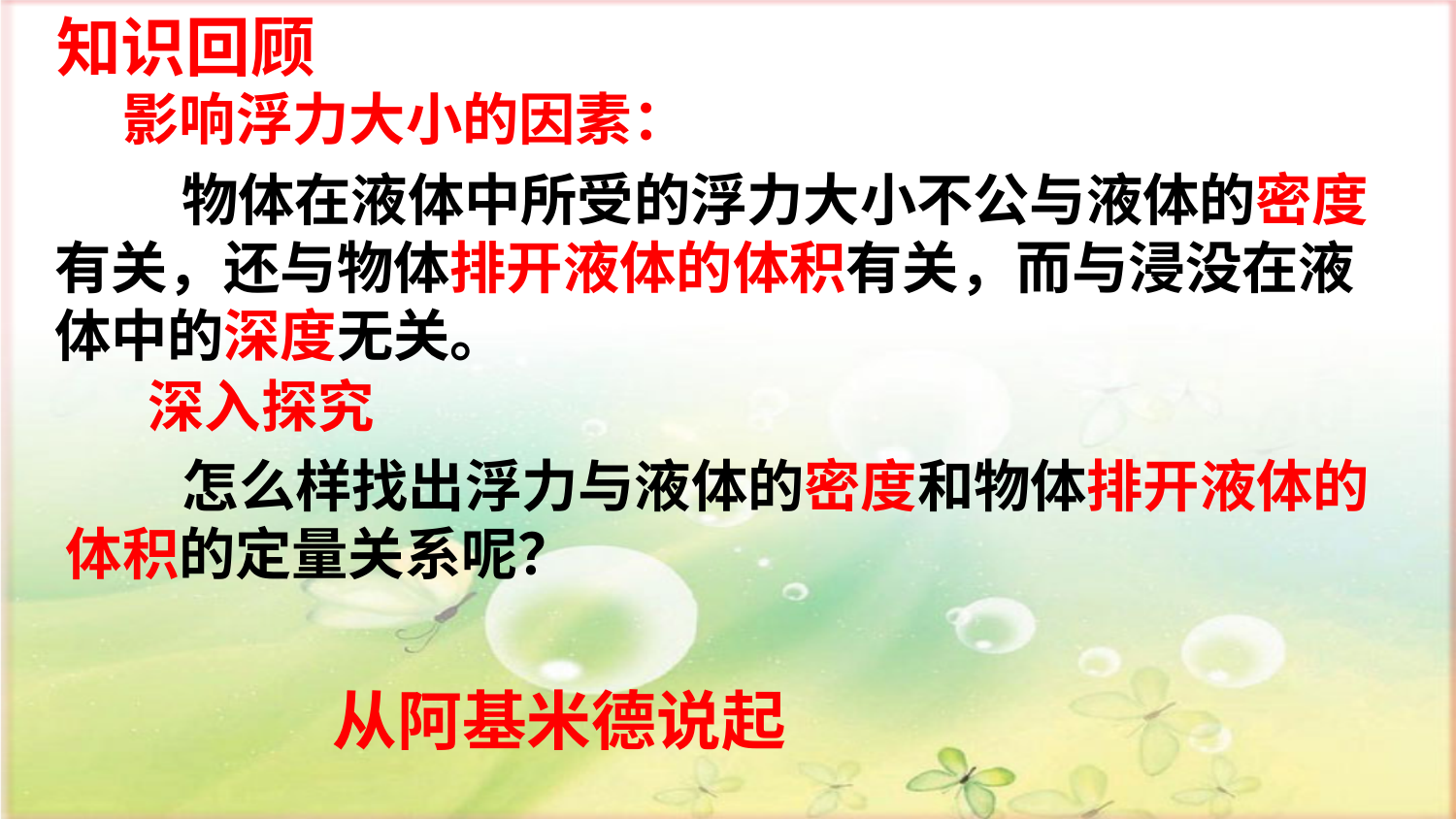

知识回顾
影响浮力大小的因素：
         物体在液体中所受的浮力大小不公与液体的密度有关，还与物体排开液体的体积有关，而与浸没在液体中的深度无关。
深入探究
        怎么样找出浮力与液体的密度和物体排开液体的体积的定量关系呢？
从阿基米德说起